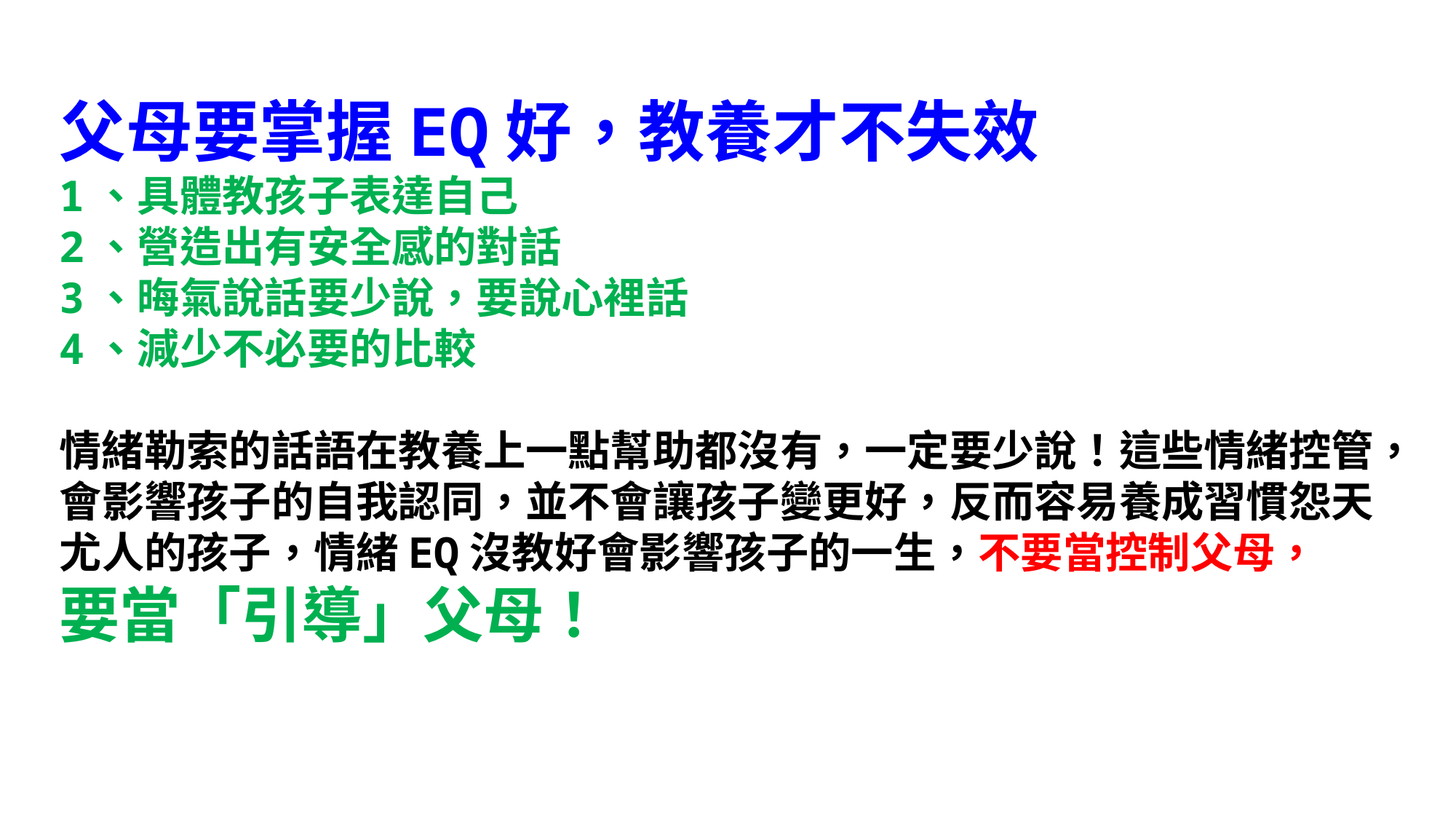

父母要掌握EQ好，教養才不失效
1、具體教孩子表達自己
2、營造出有安全感的對話
3、晦氣說話要少說，要說心裡話
4、減少不必要的比較

情緒勒索的話語在教養上一點幫助都沒有，一定要少說！這些情緒控管，會影響孩子的自我認同，並不會讓孩子變更好，反而容易養成習慣怨天尤人的孩子，情緒EQ沒教好會影響孩子的一生，不要當控制父母，
要當「引導」父母！